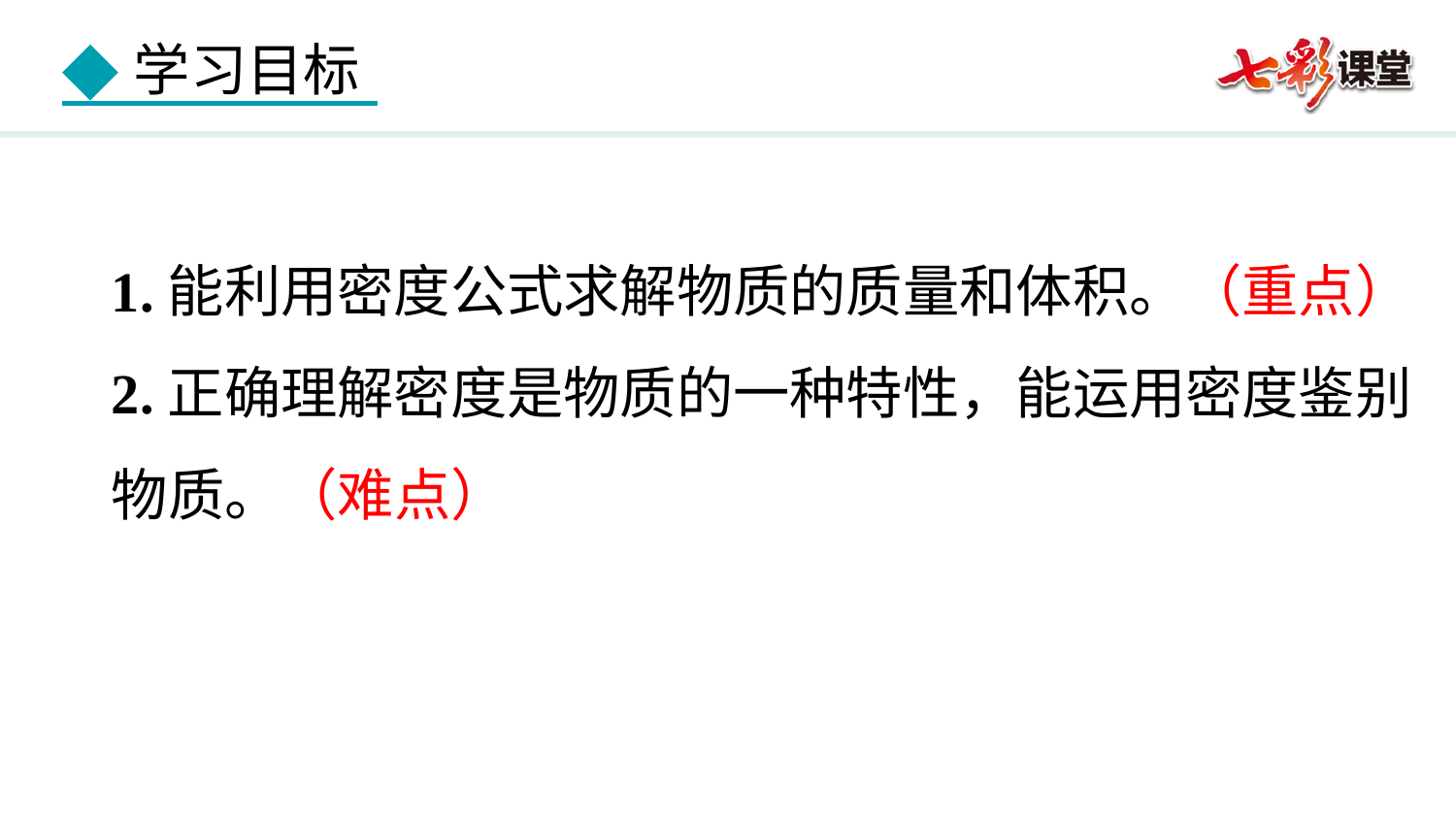

1.能利用密度公式求解物质的质量和体积。（重点）2.正确理解密度是物质的一种特性，能运用密度鉴别物质。（难点）